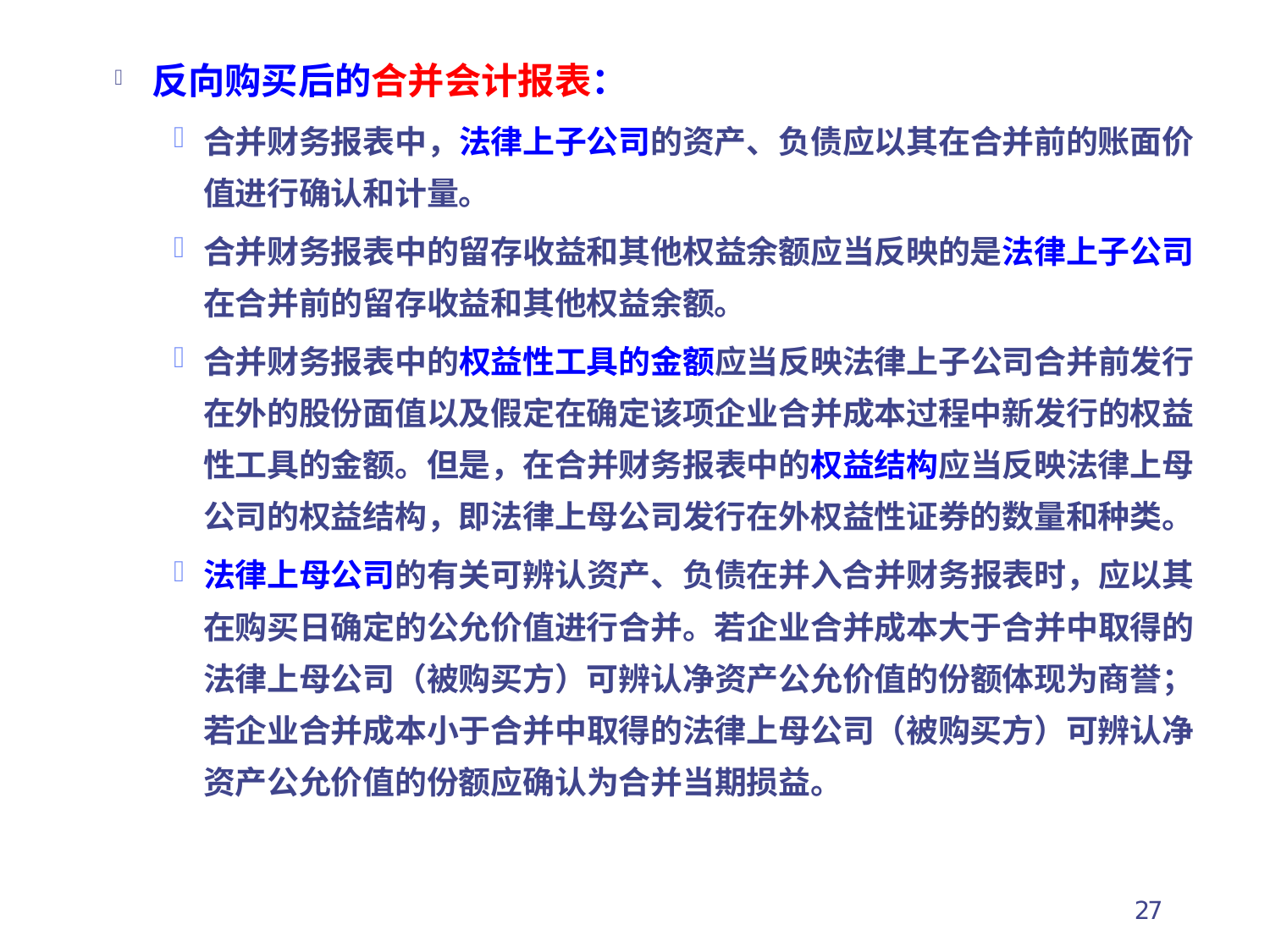

反向购买后的合并会计报表：
合并财务报表中，法律上子公司的资产、负债应以其在合并前的账面价值进行确认和计量。
合并财务报表中的留存收益和其他权益余额应当反映的是法律上子公司在合并前的留存收益和其他权益余额。
合并财务报表中的权益性工具的金额应当反映法律上子公司合并前发行在外的股份面值以及假定在确定该项企业合并成本过程中新发行的权益性工具的金额。但是，在合并财务报表中的权益结构应当反映法律上母公司的权益结构，即法律上母公司发行在外权益性证券的数量和种类。
法律上母公司的有关可辨认资产、负债在并入合并财务报表时，应以其在购买日确定的公允价值进行合并。若企业合并成本大于合并中取得的法律上母公司（被购买方）可辨认净资产公允价值的份额体现为商誉；若企业合并成本小于合并中取得的法律上母公司（被购买方）可辨认净资产公允价值的份额应确认为合并当期损益。
27